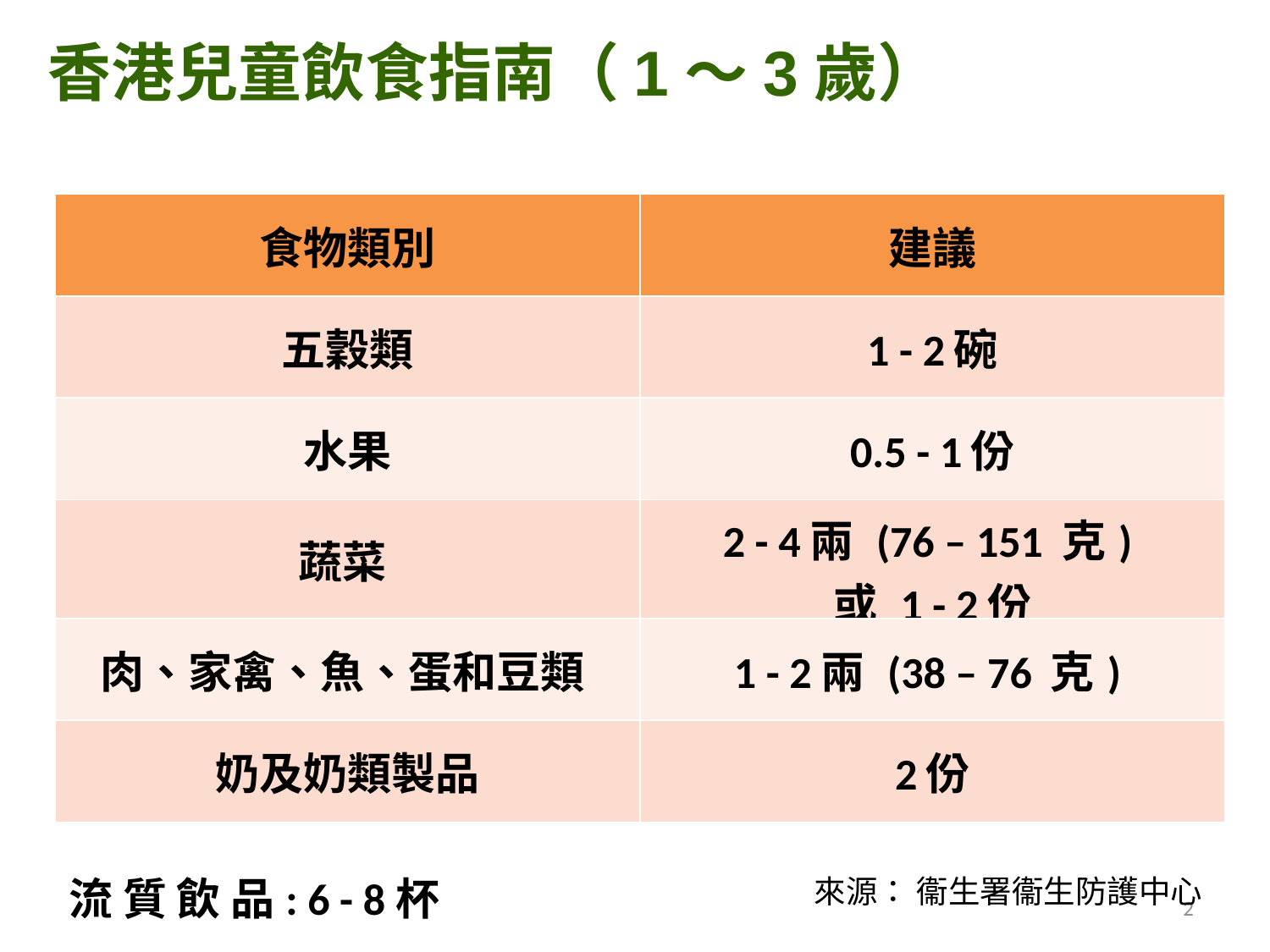

香港兒童飲食指南（1〜3歲）
| 食物類別 | 建議 |
| --- | --- |
| 五穀類 | 1 - 2碗 |
| 水果 | 0.5 - 1份 |
| 蔬菜 | 2 - 4兩 (76 – 151 克) 或 1 - 2份 |
| 肉、家禽、魚、蛋和豆類 | 1 - 2兩 (38 – 76 克) |
| 奶及奶類製品 | 2份 |
流 質 飲 品: 6 - 8杯
來源： 衞生署衞生防護中心
2